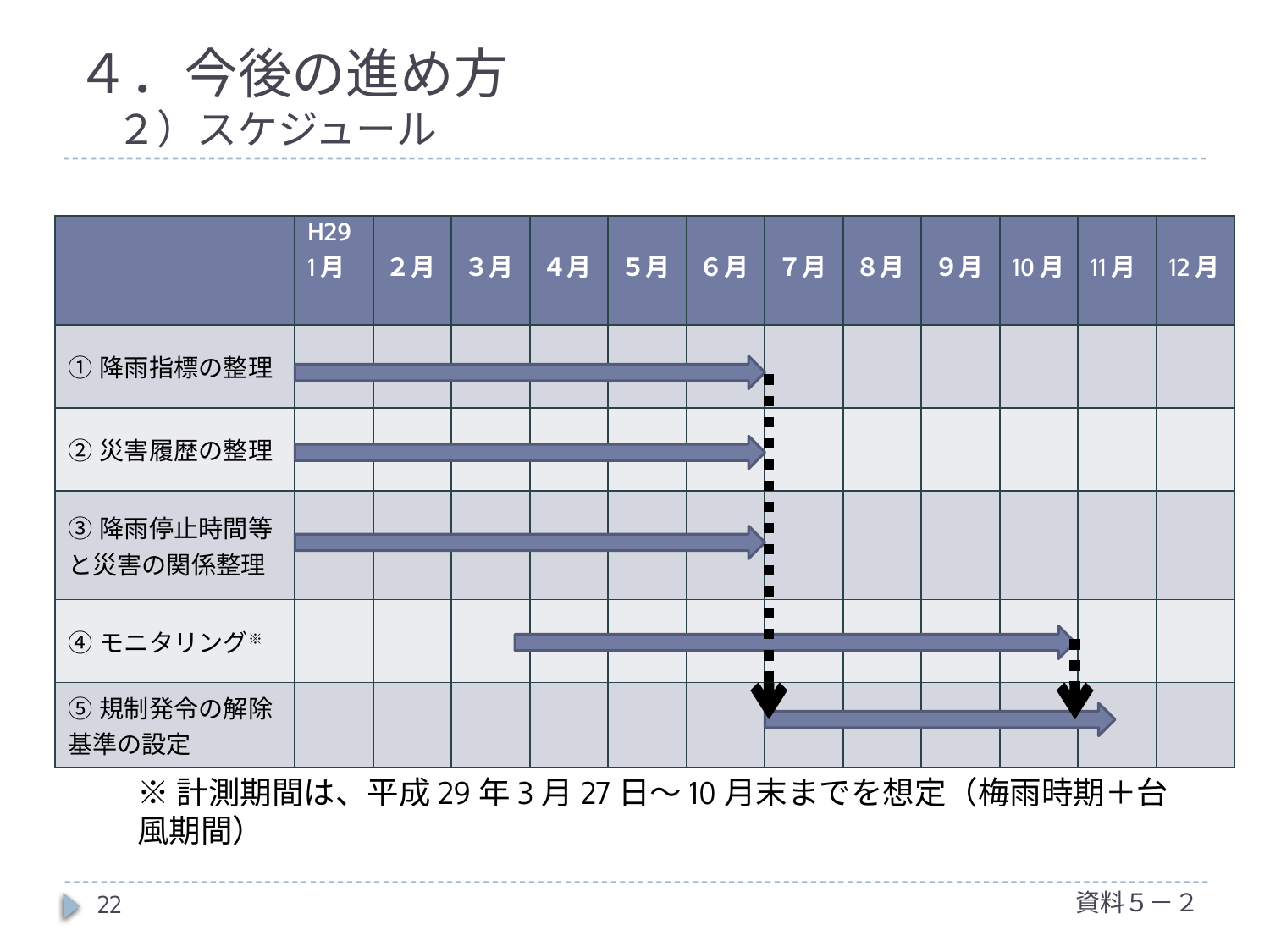

# ４．今後の進め方 　２）スケジュール
|  | H29 1月 | ２月 | ３月 | ４月 | ５月 | ６月 | ７月 | ８月 | ９月 | 10月 | 11月 | 12月 |
| --- | --- | --- | --- | --- | --- | --- | --- | --- | --- | --- | --- | --- |
| ①降雨指標の整理 |  |  |  |  |  |  |  |  |  |  |  |  |
| ②災害履歴の整理 |  |  |  |  |  |  |  |  |  |  |  |  |
| ③降雨停止時間等と災害の関係整理 |  |  |  |  |  |  |  |  |  |  |  |  |
| ④モニタリング※ |  |  |  |  |  |  |  |  |  |  |  |  |
| ⑤規制発令の解除基準の設定 |  |  |  |  |  |  |  |  |  |  |  |  |

※計測期間は、平成29年3月27日～10月末までを想定（梅雨時期＋台風期間）
資料５－２
22